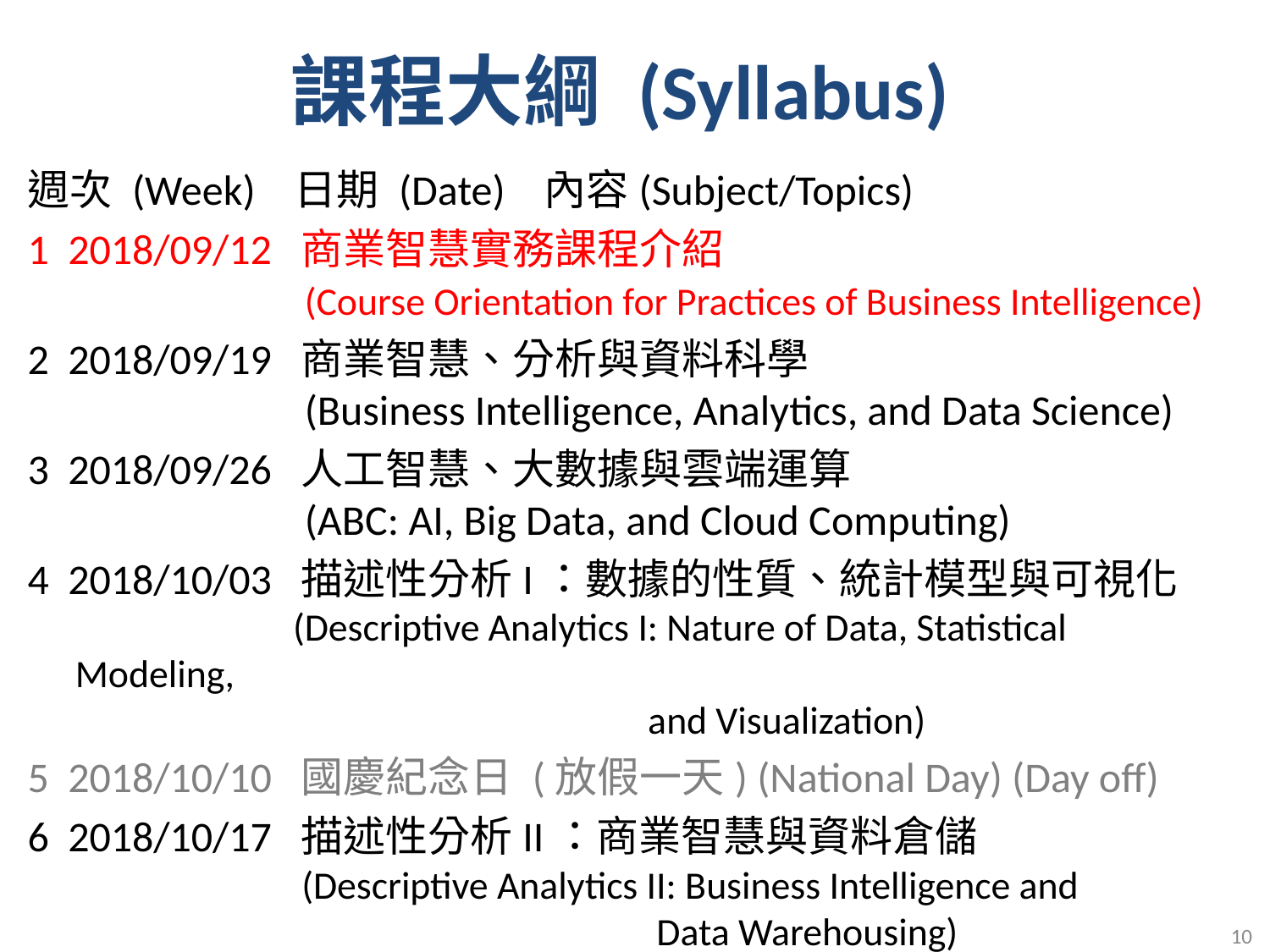

課程大綱 (Syllabus)
週次 (Week)   日期 (Date)   內容(Subject/Topics)
1  2018/09/12  商業智慧實務課程介紹
                       (Course Orientation for Practices of Business Intelligence)
2  2018/09/19  商業智慧、分析與資料科學
                       (Business Intelligence, Analytics, and Data Science)
3  2018/09/26  人工智慧、大數據與雲端運算
                       (ABC: AI, Big Data, and Cloud Computing)
4  2018/10/03  描述性分析I：數據的性質、統計模型與可視化
                        (Descriptive Analytics I: Nature of Data, Statistical Modeling,
                                                                  and Visualization)
5  2018/10/10  國慶紀念日 (放假一天) (National Day) (Day off)
6  2018/10/17  描述性分析II：商業智慧與資料倉儲
                         (Descriptive Analytics II: Business Intelligence and
                                                                   Data Warehousing)
10